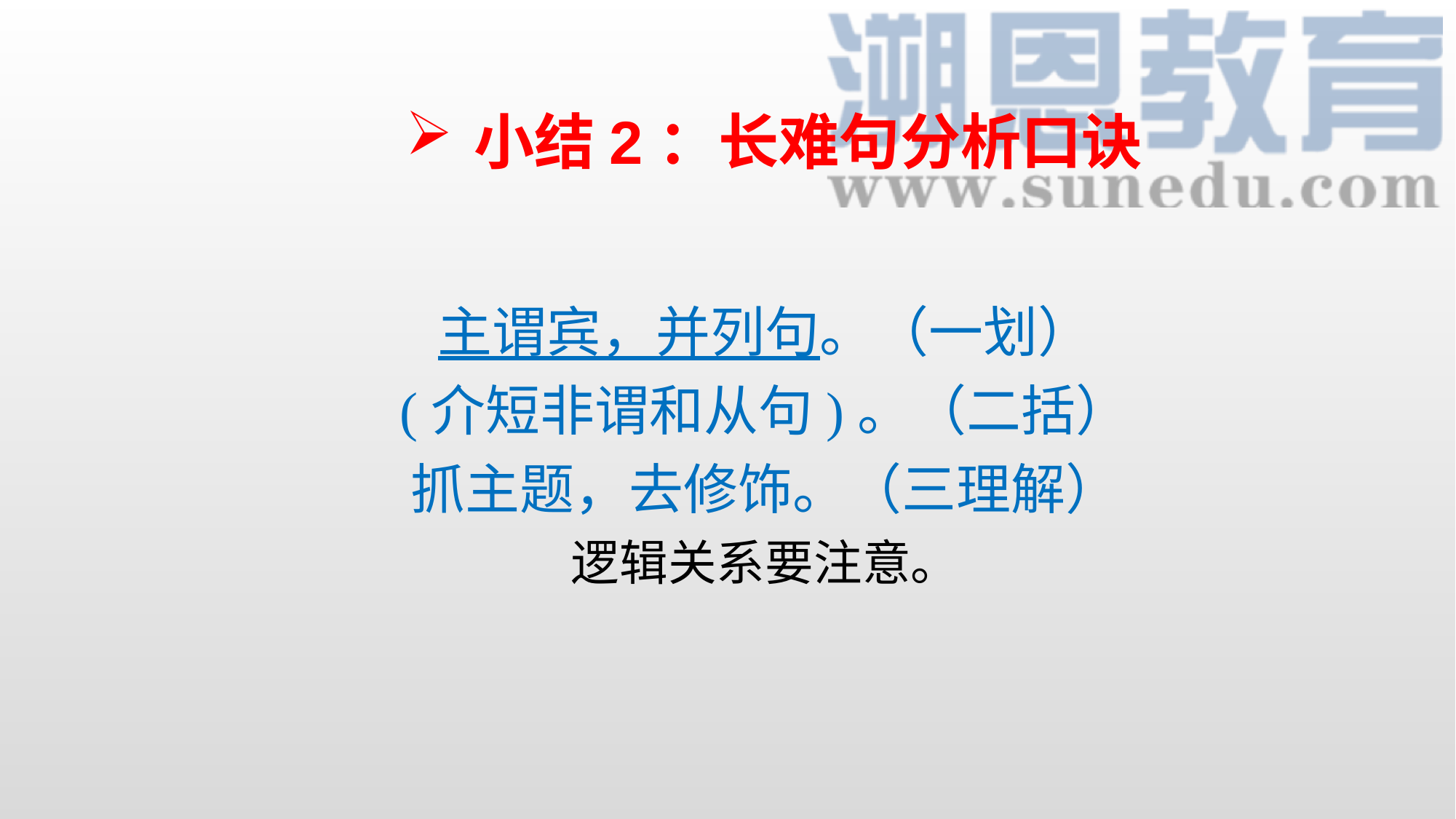

小结2：长难句分析口诀
主谓宾，并列句。（一划）
(介短非谓和从句)。（二括）
抓主题，去修饰。（三理解）
逻辑关系要注意。